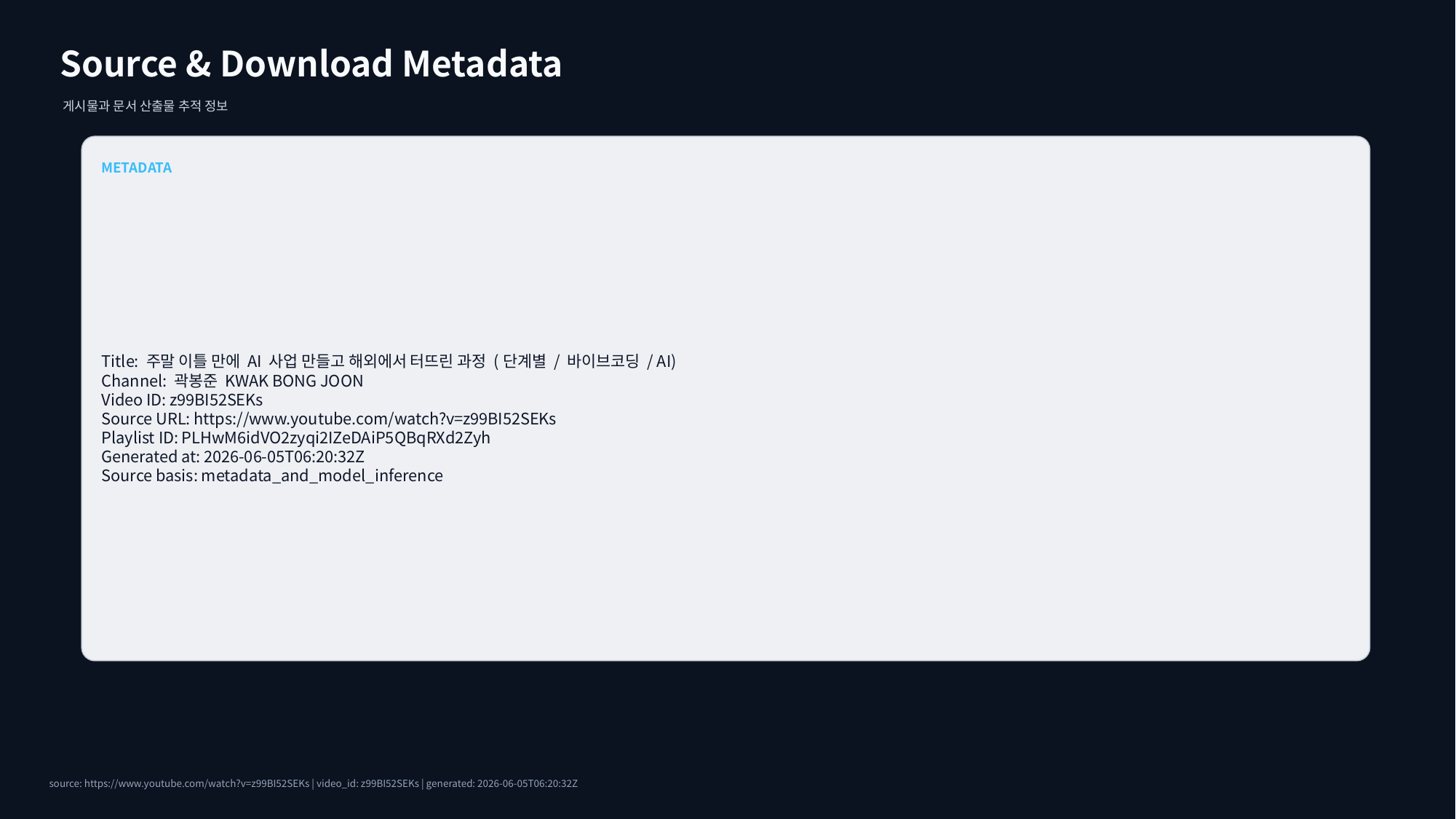

Source & Download Metadata
게시물과 문서 산출물 추적 정보

METADATA
Title: 주말 이틀 만에 AI 사업 만들고 해외에서 터뜨린 과정 (단계별 / 바이브코딩 / AI)
Channel: 곽봉준 KWAK BONG JOON
Video ID: z99BI52SEKs
Source URL: https://www.youtube.com/watch?v=z99BI52SEKs
Playlist ID: PLHwM6idVO2zyqi2IZeDAiP5QBqRXd2Zyh
Generated at: 2026-06-05T06:20:32Z
Source basis: metadata_and_model_inference
source: https://www.youtube.com/watch?v=z99BI52SEKs | video_id: z99BI52SEKs | generated: 2026-06-05T06:20:32Z